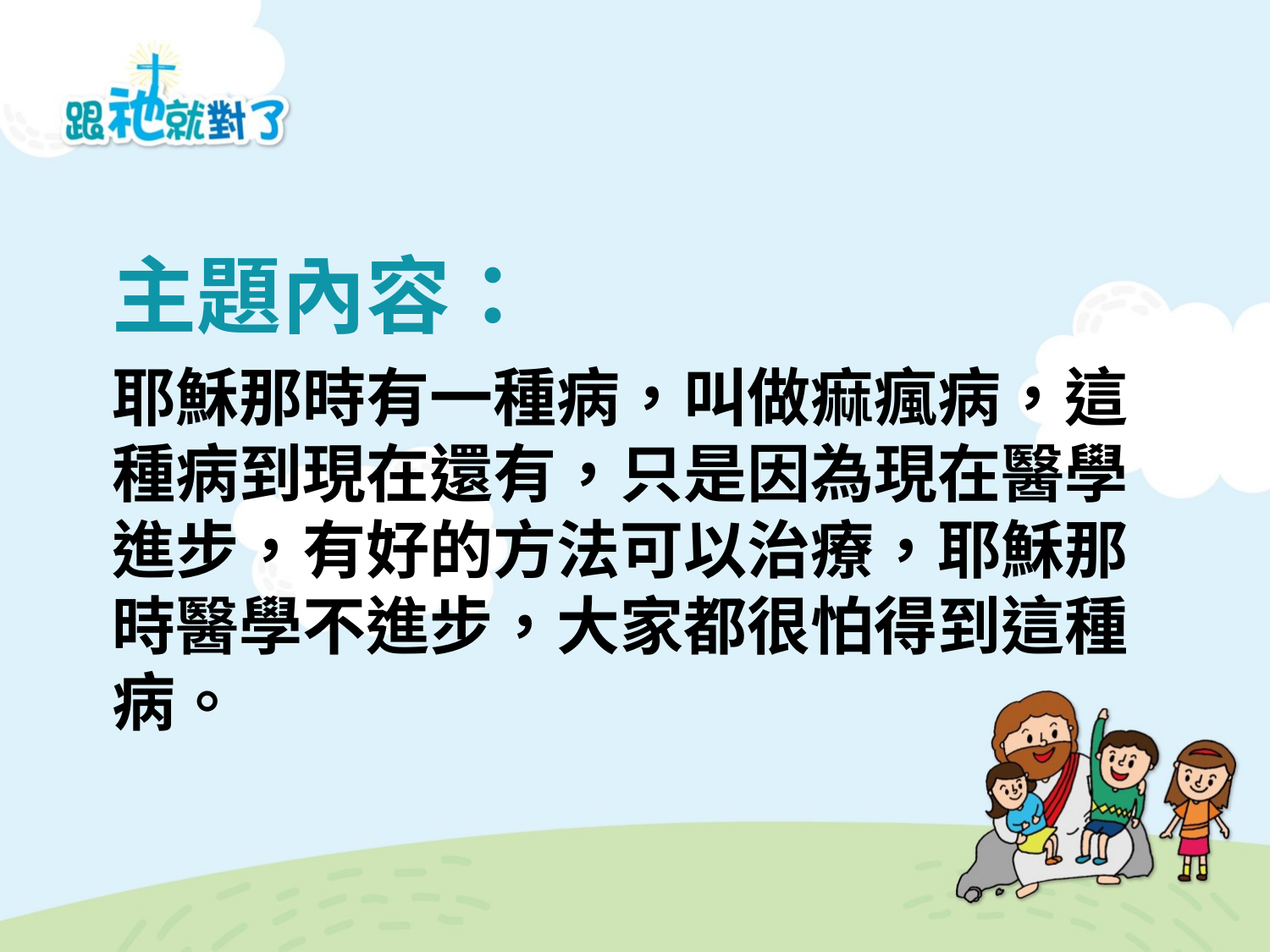

主題內容：
耶穌那時有一種病，叫做痲瘋病，這種病到現在還有，只是因為現在醫學進步，有好的方法可以治療，耶穌那時醫學不進步，大家都很怕得到這種病。